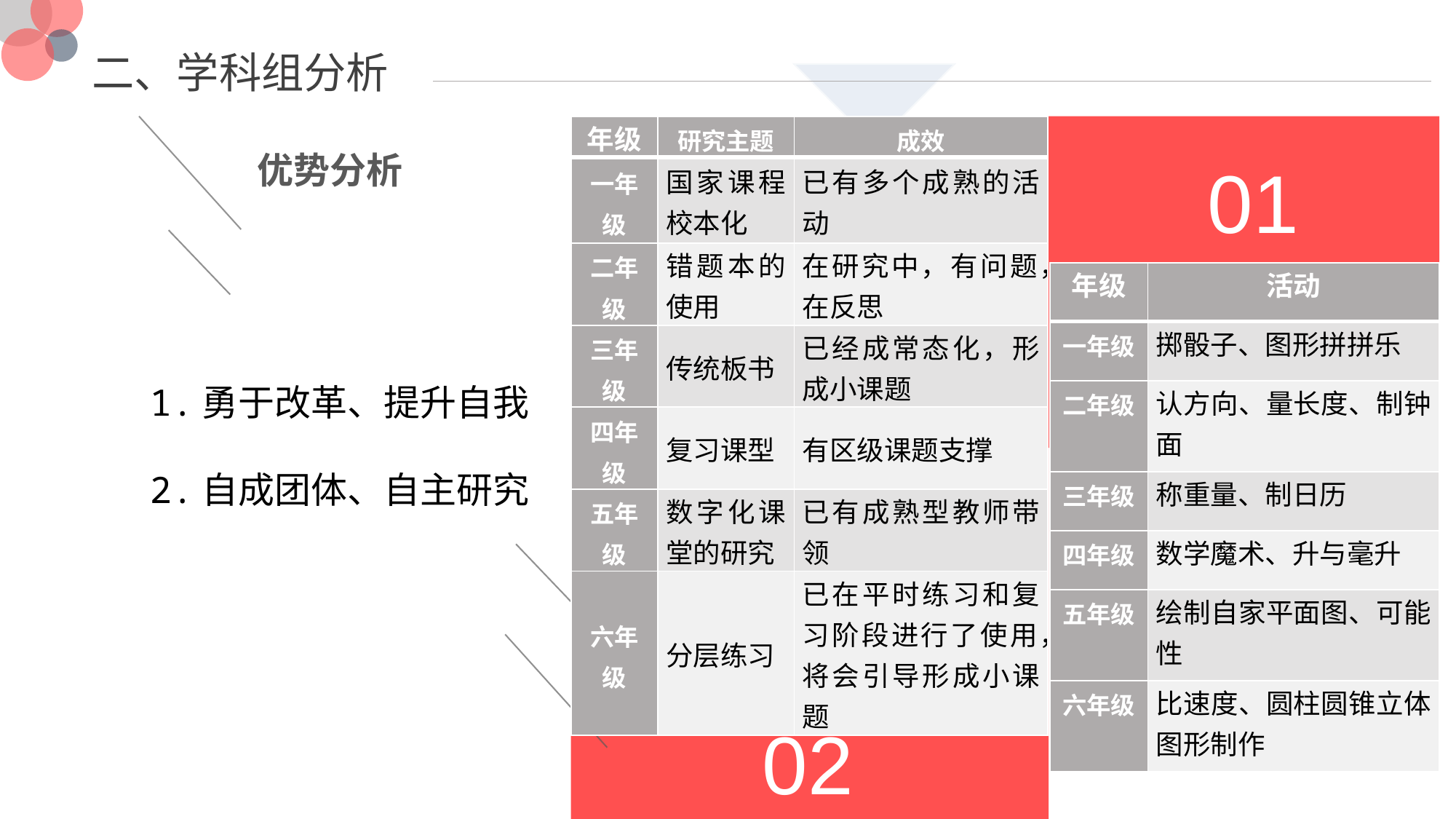

二、学科组分析

| 年级 | 研究主题 | 成效 |
| --- | --- | --- |
| 一年级 | 国家课程校本化 | 已有多个成熟的活动 |
| 二年级 | 错题本的使用 | 在研究中，有问题，在反思 |
| 三年级 | 传统板书 | 已经成常态化，形成小课题 |
| 四年级 | 复习课型 | 有区级课题支撑 |
| 五年级 | 数字化课堂的研究 | 已有成熟型教师带领 |
| 六年级 | 分层练习 | 已在平时练习和复习阶段进行了使用，将会引导形成小课题 |

优势分析
01
| 年级 | 活动 |
| --- | --- |
| 一年级 | 掷骰子、图形拼拼乐 |
| 二年级 | 认方向、量长度、制钟面 |
| 三年级 | 称重量、制日历 |
| 四年级 | 数学魔术、升与毫升 |
| 五年级 | 绘制自家平面图、可能性 |
| 六年级 | 比速度、圆柱圆锥立体图形制作 |
1.勇于改革、提升自我
2.自成团体、自主研究

02